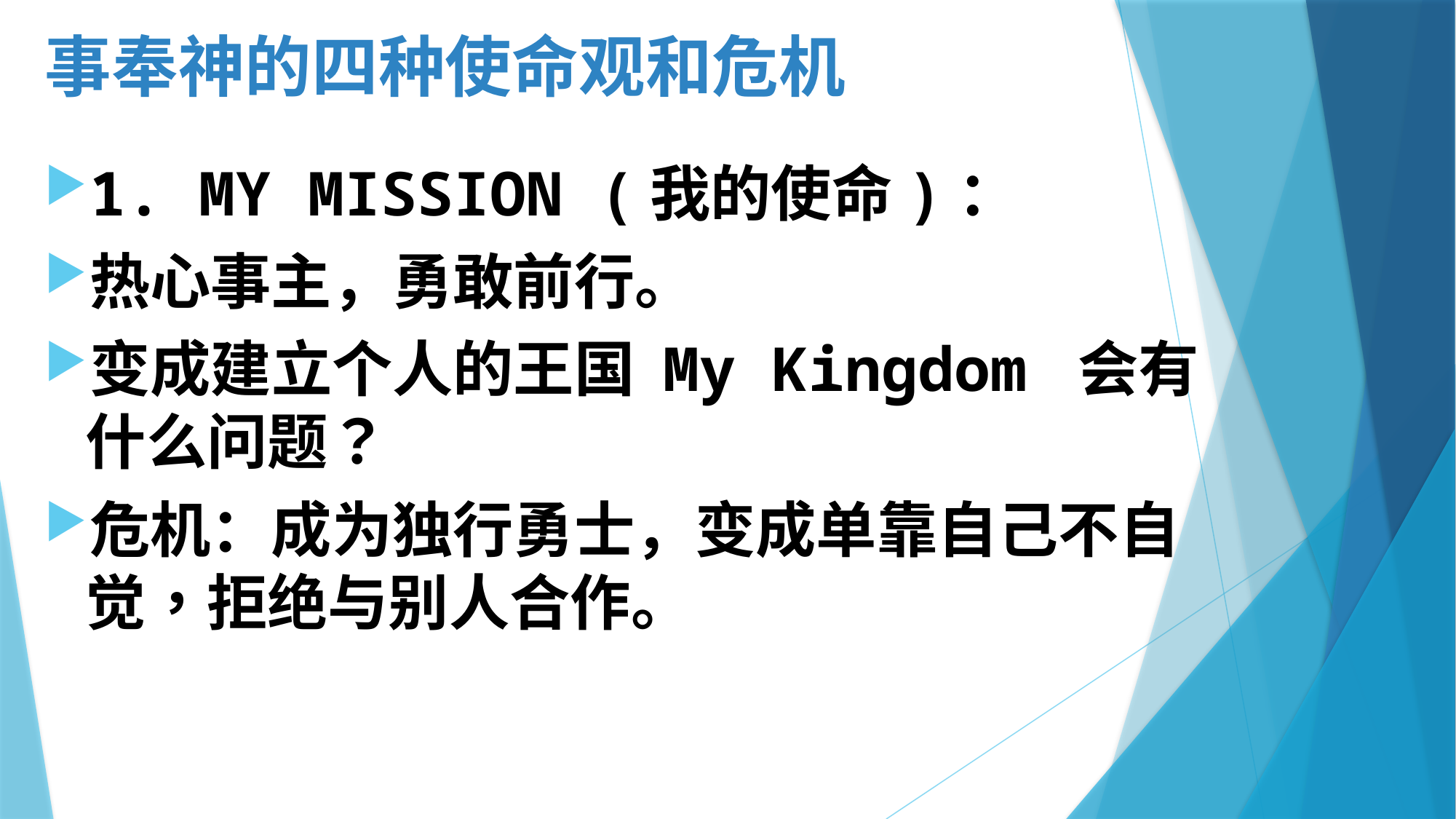

# 事奉神的四种使命观和危机
1. MY MISSION (我的使命)：
热心事主，勇敢前行。
变成建立个人的王国 My Kingdom 会有什么问题？
危机：成为独行勇士，变成单靠自己不自觉，拒绝与别人合作。